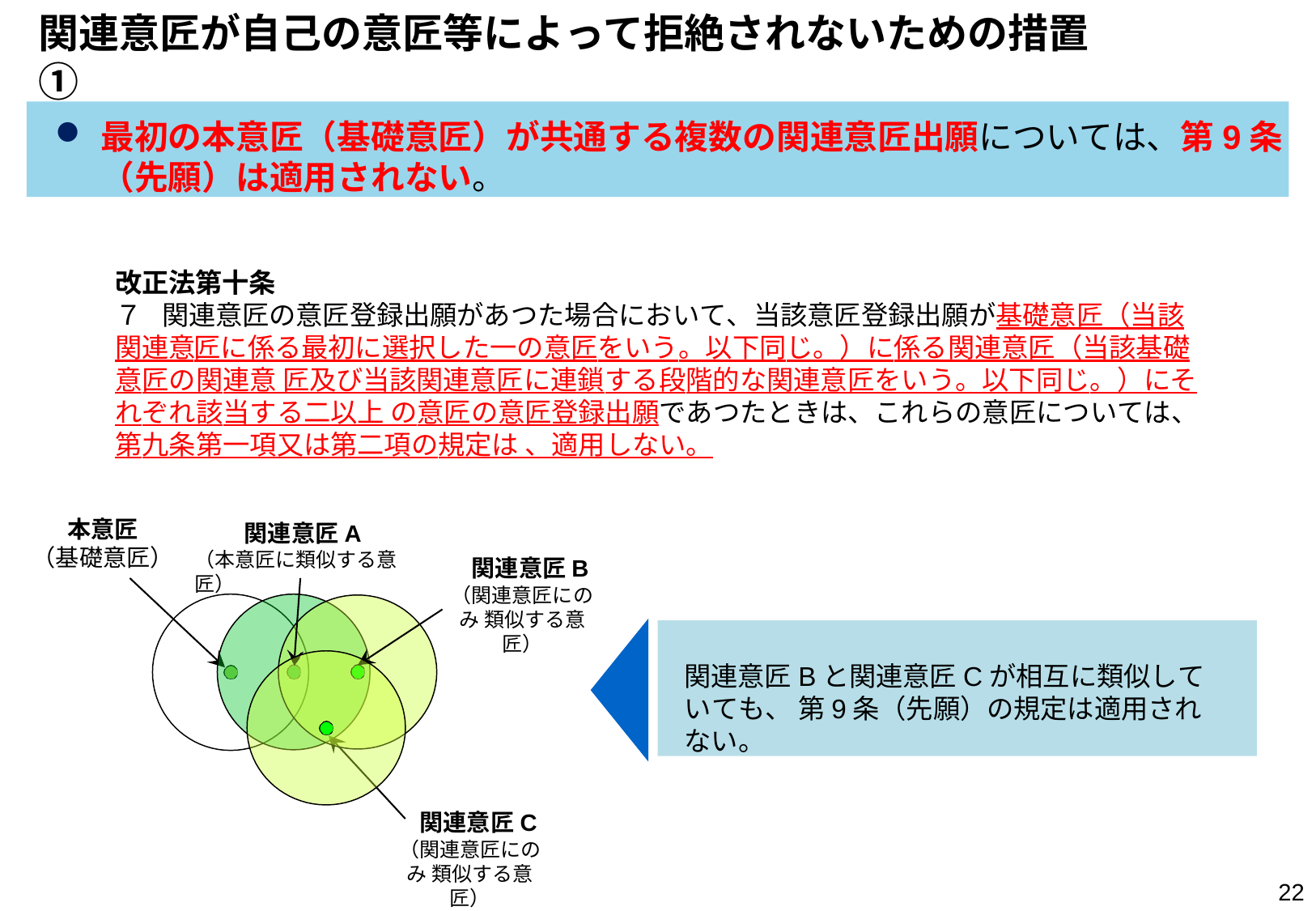

# 関連意匠が自己の意匠等によって拒絶されないための措置①
最初の本意匠（基礎意匠）が共通する複数の関連意匠出願については、第9条
（先願）は適用されない。
改正法第十条
７	関連意匠の意匠登録出願があつた場合において、当該意匠登録出願が基礎意匠（当該関連意 匠に係る最初に選択した一の意匠をいう。以下同じ。）に係る関連意匠（当該基礎意匠の関連意 匠及び当該関連意匠に連鎖する段階的な関連意匠をいう。以下同じ。）にそれぞれ該当する二以上 の意匠の意匠登録出願であつたときは、これらの意匠については、第九条第一項又は第二項の規定は 、適用しない。
本意匠
（基礎意匠）
関連意匠A
（本意匠に類似する意匠）
関連意匠B
（関連意匠にのみ 類似する意匠）

関連意匠Bと関連意匠Cが相互に類似していても、 第9条（先願）の規定は適用されない。

関連意匠C
（関連意匠にのみ 類似する意匠）
22